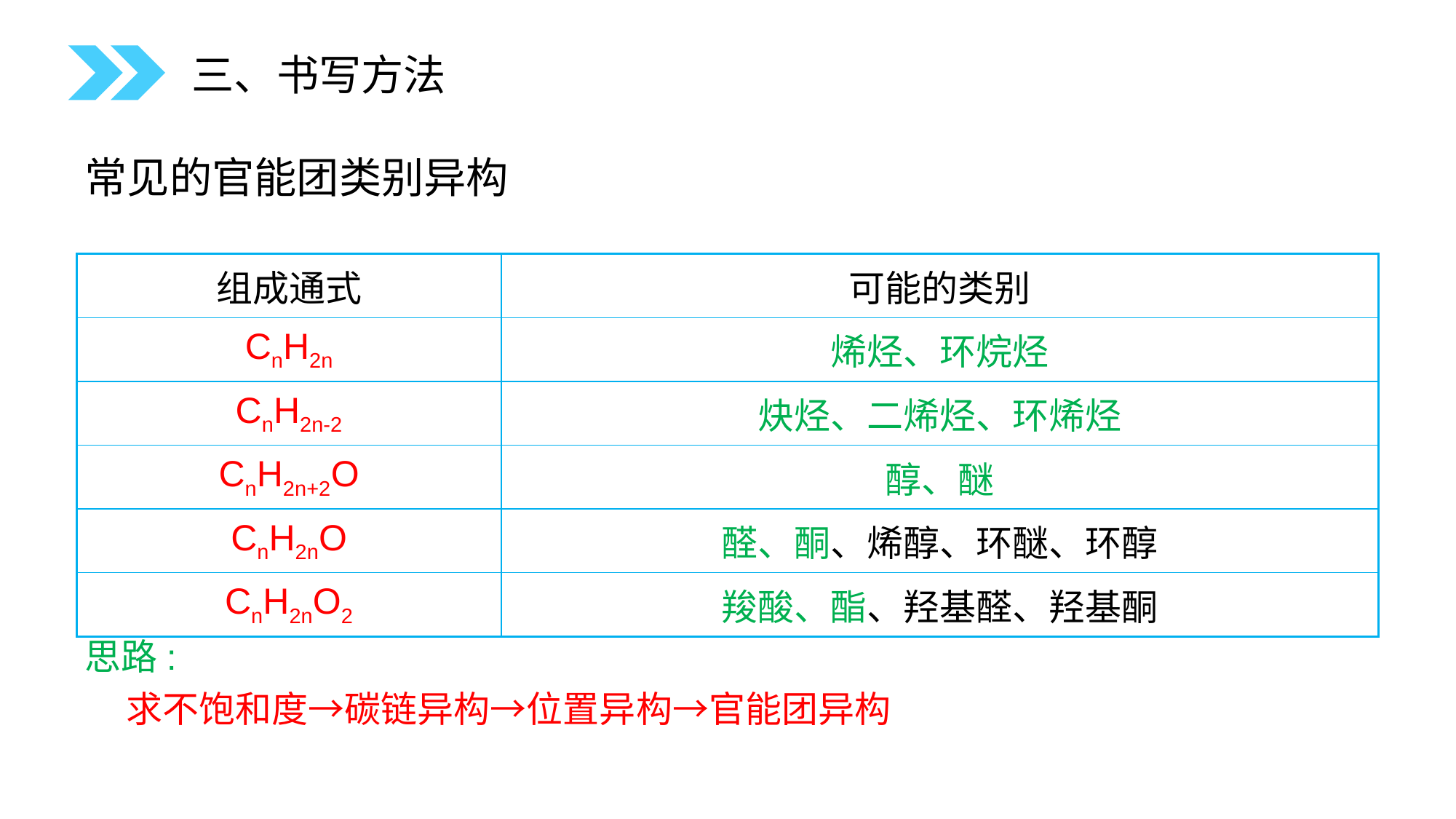

三、书写方法
常见的官能团类别异构
| 组成通式 | 可能的类别 |
| --- | --- |
| CnH2n | 烯烃、环烷烃 |
| CnH2n-2 | 炔烃、二烯烃、环烯烃 |
| CnH2n+2O | 醇、醚 |
| CnH2nO | 醛、酮、烯醇、环醚、环醇 |
| CnH2nO2 | 羧酸、酯、羟基醛、羟基酮 |
思路:
    求不饱和度→碳链异构→位置异构→官能团异构